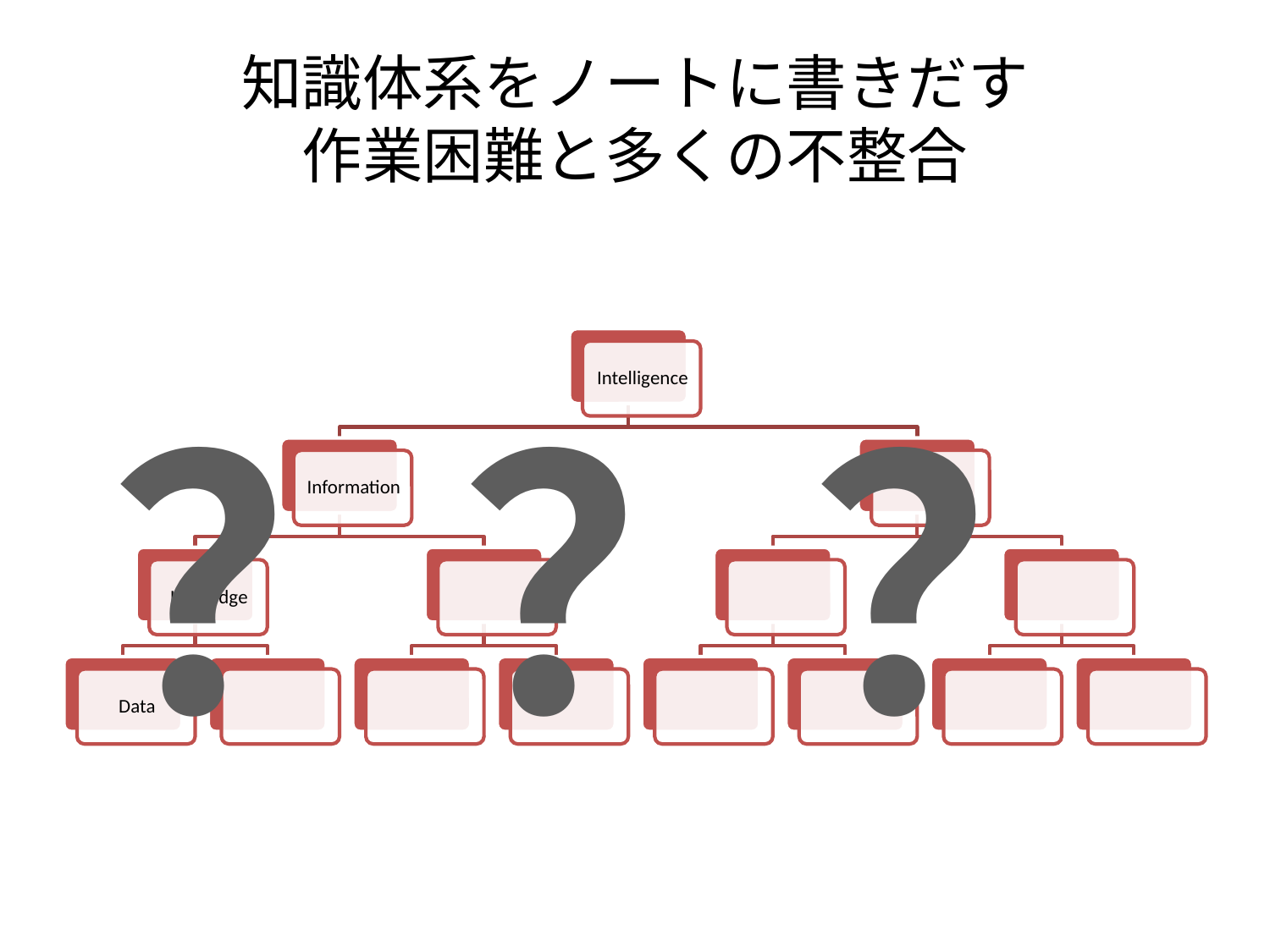

# 知識体系をノートに書きだす 作業困難と多くの不整合
Intelligence
Information
Knowldge
Data

？？？